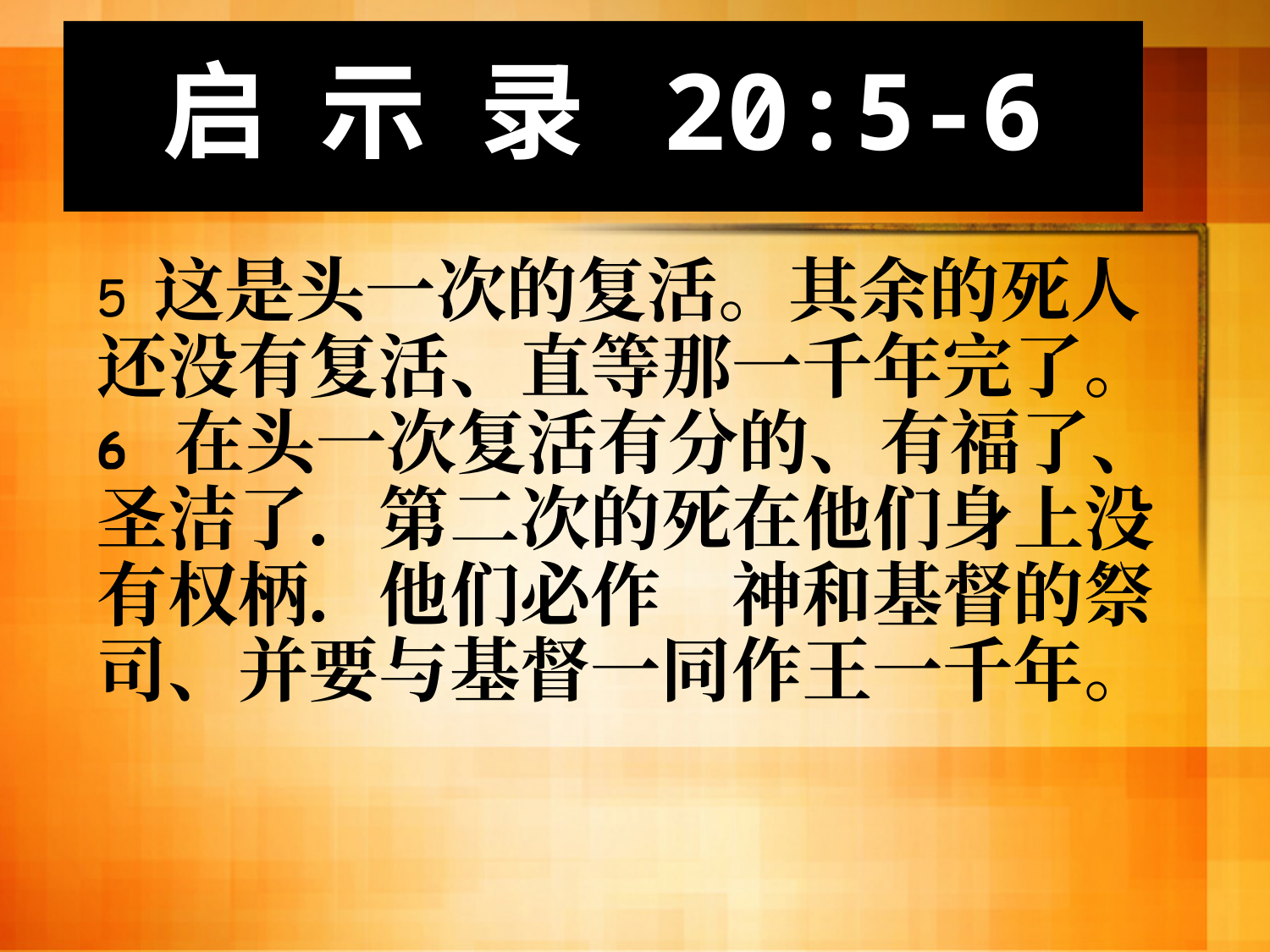

# 启 示 录 20:5-6

5 这是头一次的复活。其余的死人还没有复活、直等那一千年完了。 
6 在头一次复活有分的、有福了、圣洁了．第二次的死在他们身上没有权柄．他们必作　神和基督的祭司、并要与基督一同作王一千年。